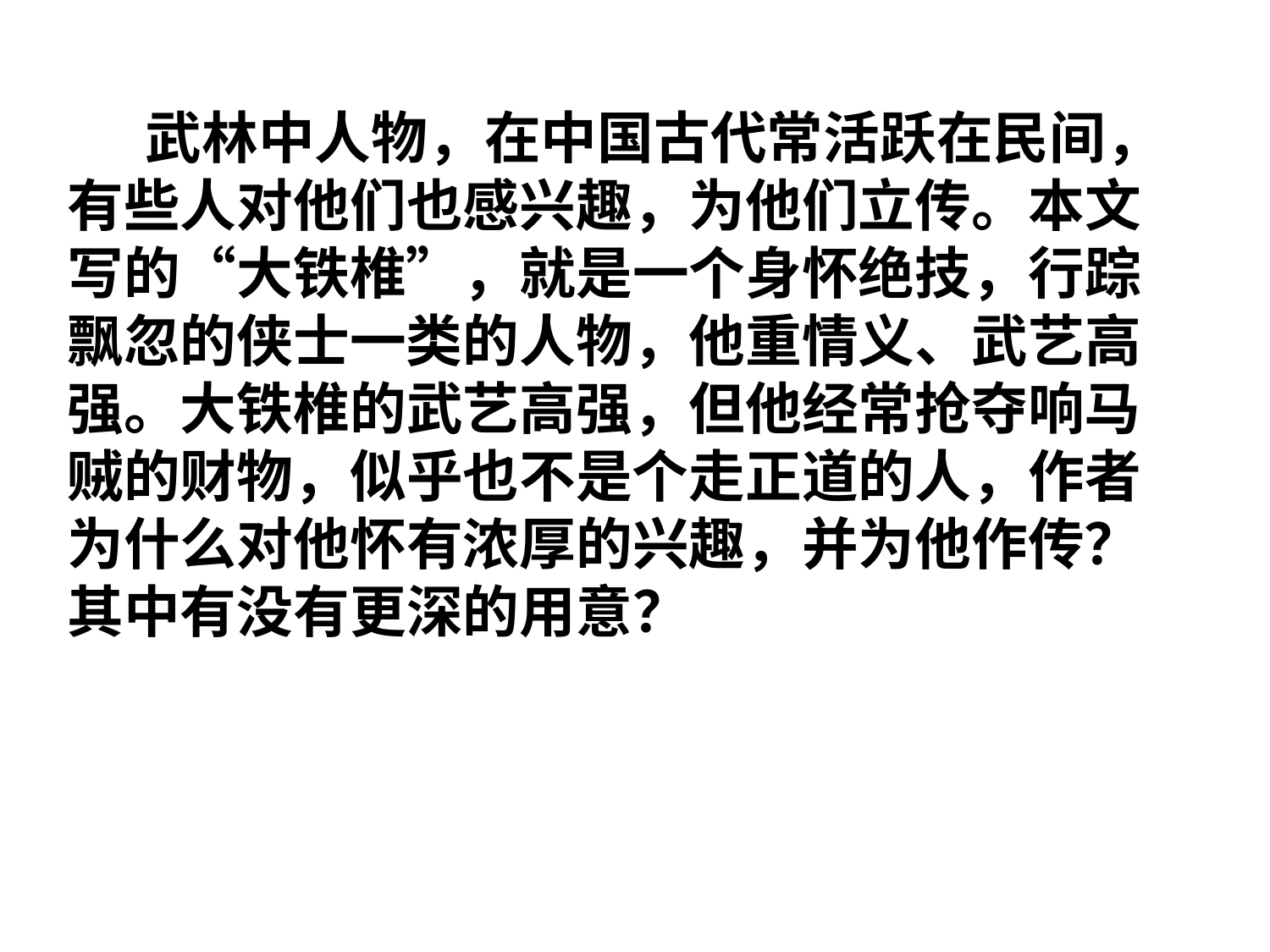

武林中人物，在中国古代常活跃在民间，有些人对他们也感兴趣，为他们立传。本文写的“大铁椎”，就是一个身怀绝技，行踪飘忽的侠士一类的人物，他重情义、武艺高强。大铁椎的武艺高强，但他经常抢夺响马贼的财物，似乎也不是个走正道的人，作者为什么对他怀有浓厚的兴趣，并为他作传？其中有没有更深的用意？